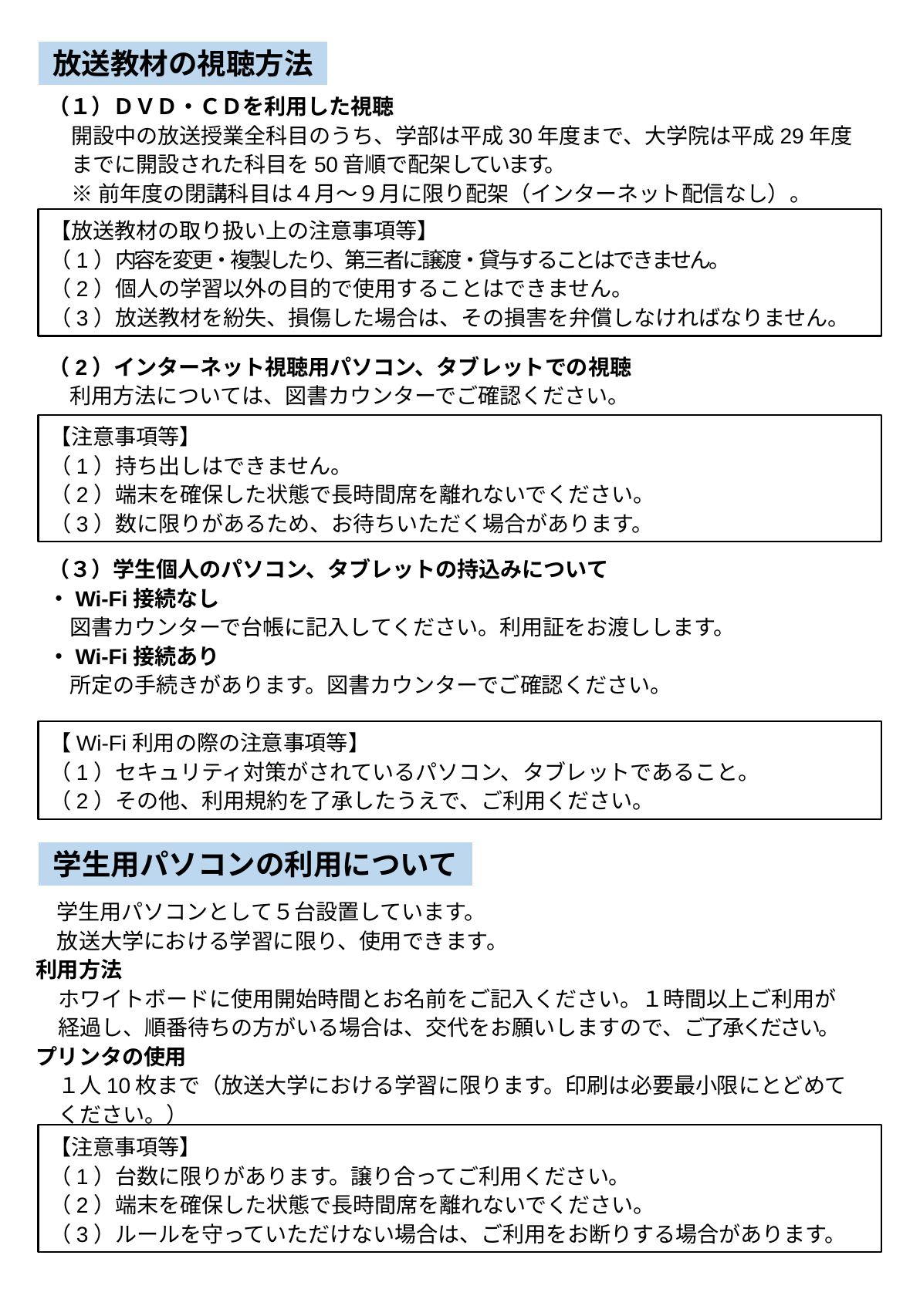

放送教材の視聴方法
（１）ＤＶＤ・ＣＤを利用した視聴
開設中の放送授業全科目のうち、学部は平成30年度まで、大学院は平成29年度までに開設された科目を50音順で配架しています。
※前年度の閉講科目は４月～９月に限り配架（インターネット配信なし）。

（2）インターネット視聴用パソコン、タブレットでの視聴
　利用方法については、図書カウンターでご確認ください。

（３）学生個人のパソコン、タブレットの持込みについて
・Wi-Fi接続なし
　図書カウンターで台帳に記入してください。利用証をお渡しします。
・Wi-Fi接続あり
　所定の手続きがあります。図書カウンターでご確認ください。
【放送教材の取り扱い上の注意事項等】
（1）内容を変更・複製したり、第三者に譲渡・貸与することはできません。
（2）個人の学習以外の目的で使用することはできません。
（3）放送教材を紛失、損傷した場合は、その損害を弁償しなければなりません。
【注意事項等】
（1）持ち出しはできません。
（2）端末を確保した状態で長時間席を離れないでください。
（3）数に限りがあるため、お待ちいただく場合があります。
【Wi-Fi利用の際の注意事項等】
（1）セキュリティ対策がされているパソコン、タブレットであること。
（2）その他、利用規約を了承したうえで、ご利用ください。
学生用パソコンの利用について
　学生用パソコンとして５台設置しています。
　放送大学における学習に限り、使用できます。
利用方法
ホワイトボードに使用開始時間とお名前をご記入ください。１時間以上ご利用が経過し、順番待ちの方がいる場合は、交代をお願いしますので、ご了承ください。
プリンタの使用
１人10枚まで（放送大学における学習に限ります。印刷は必要最小限にとどめてください。）

【注意事項等】
（1）台数に限りがあります。譲り合ってご利用ください。
（2）端末を確保した状態で長時間席を離れないでください。
（3）ルールを守っていただけない場合は、ご利用をお断りする場合があります。